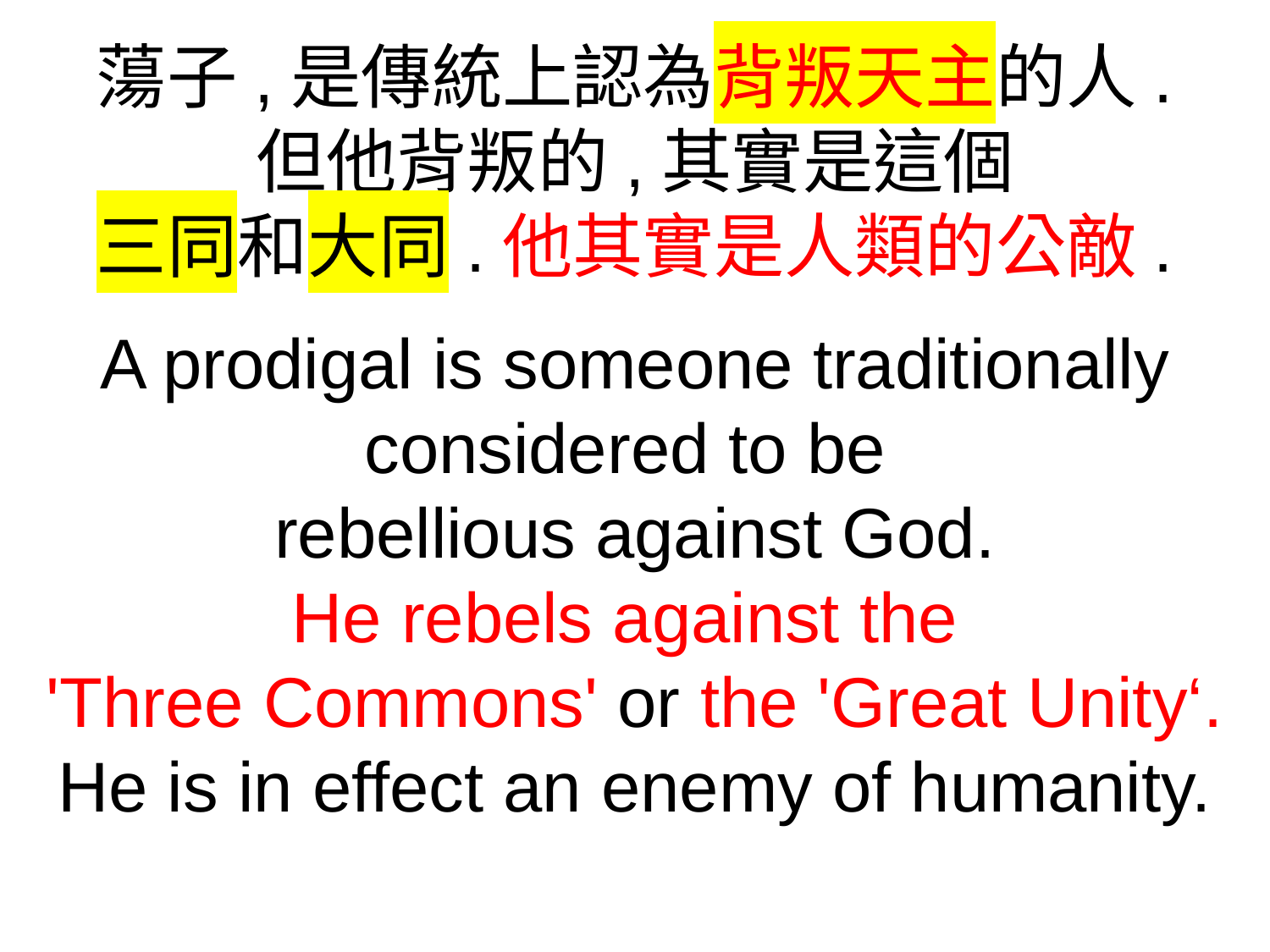

蕩子,是傳統上認為背叛天主的人.
但他背叛的,其實是這個
三同和大同.他其實是人類的公敵.
A prodigal is someone traditionally considered to be
rebellious against God.
He rebels against the
'Three Commons' or the 'Great Unity‘.
He is in effect an enemy of humanity.